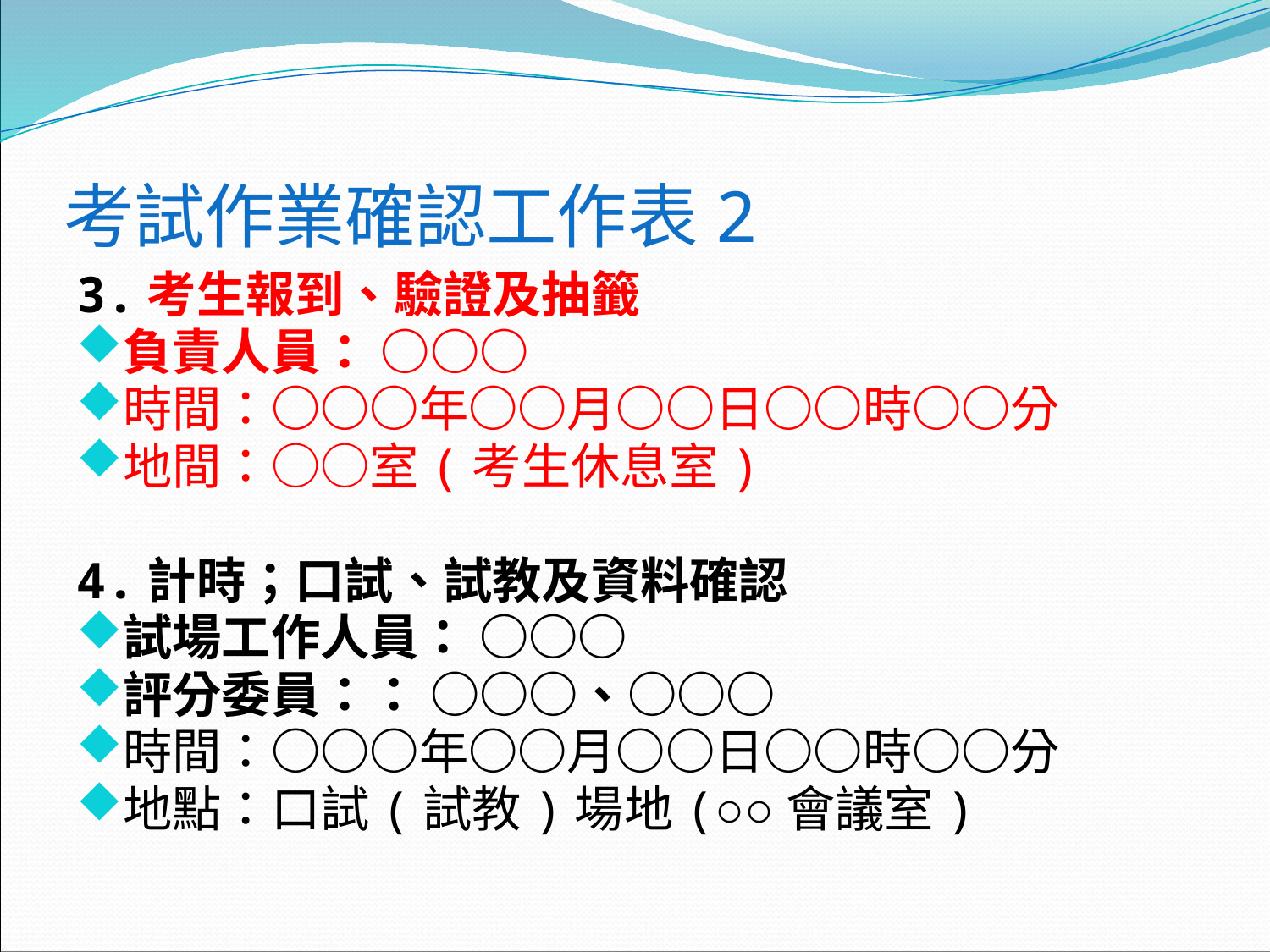

# 考試作業確認工作表2
3.考生報到、驗證及抽籤
負責人員： ○○○
時間：○○○年○○月○○日○○時○○分
地間：○○室(考生休息室)

4.計時；口試、試教及資料確認
試場工作人員： ○○○
評分委員：： ○○○、○○○
時間：○○○年○○月○○日○○時○○分
地點：口試(試教)場地(○○會議室)